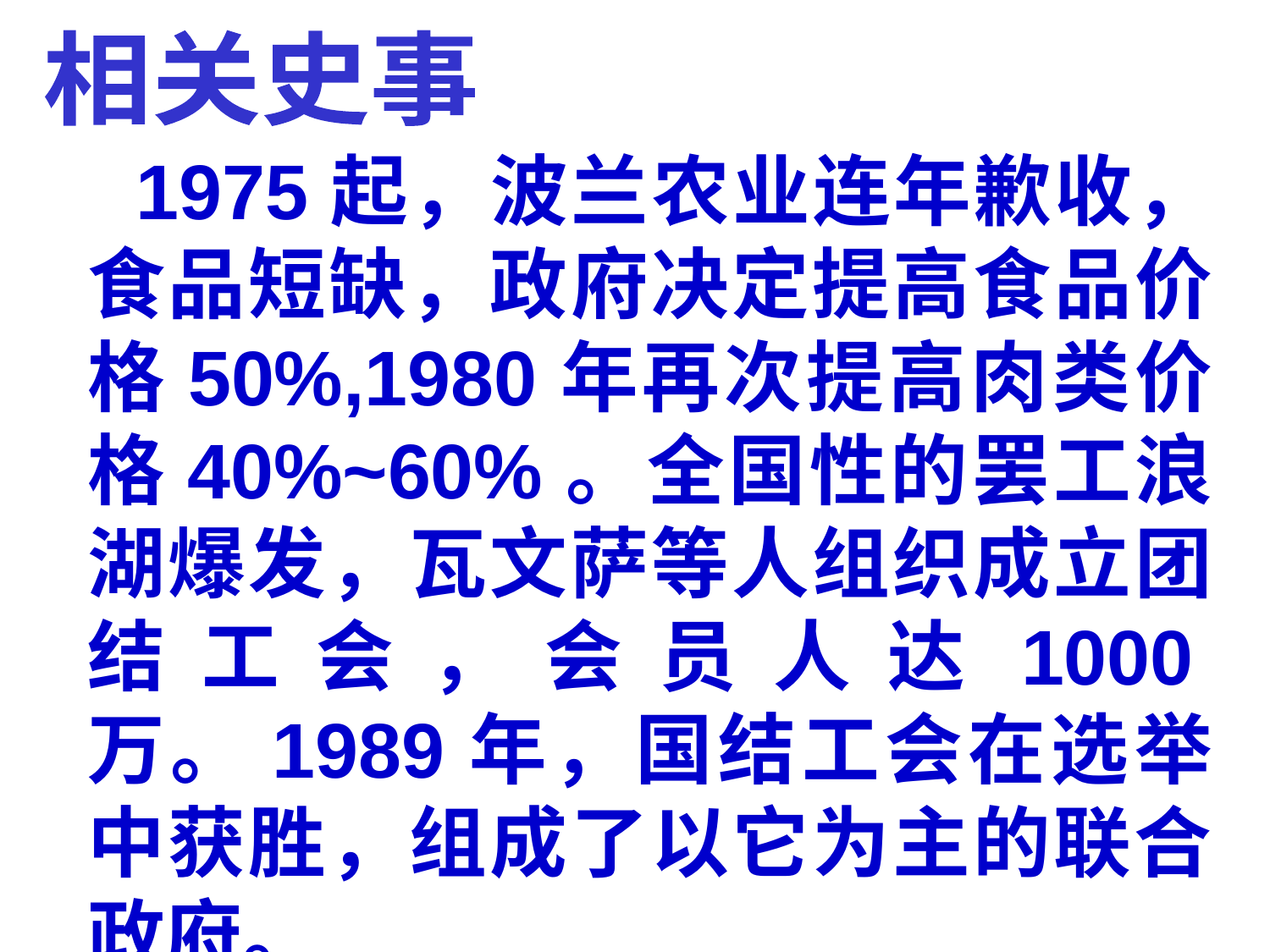

相关史事
  1975起，波兰农业连年歉收，食品短缺，政府决定提高食品价格50%,1980年再次提高肉类价格40%~60%。全国性的罢工浪湖爆发，瓦文萨等人组织成立团结工会，会员人达1000万。1989年，国结工会在选举中获胜，组成了以它为主的联合政府。